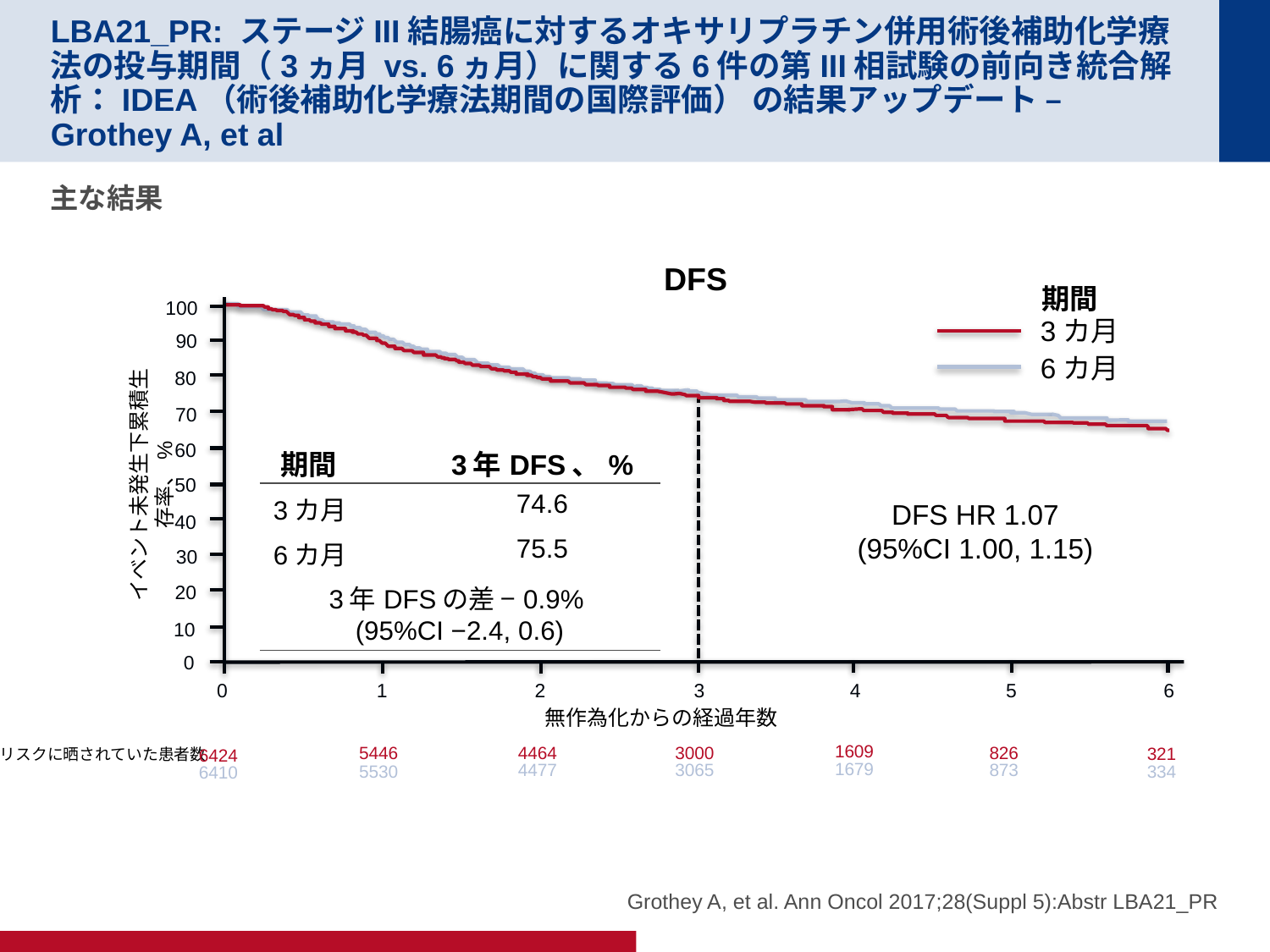

# LBA21_PR: ステージIII結腸癌に対するオキサリプラチン併用術後補助化学療法の投与期間（3ヵ月 vs. 6ヵ月）に関する6件の第III相試験の前向き統合解析：IDEA（術後補助化学療法期間の国際評価） の結果アップデート – Grothey A, et al
主な結果
DFS
期間
100

3カ月
90
6カ月
80
70
60
| 期間 | 3年DFS、% |
| --- | --- |
| 3カ月 | 74.6 |
| 6カ月 | 75.5 |
| 3年DFSの差 −0.9% (95%CI −2.4, 0.6) |  |
イベント未発生下累積生存率、%
50
DFS HR 1.07
(95%CI 1.00, 1.15)
40
30
20
10
0
0
1
2
3
4
5
6
無作為化からの経過年数
1609
4464
3000
5446
826
321
6424
リスクに晒されていた患者数
1679
4477
3065
873
5530
334
6410
Grothey A, et al. Ann Oncol 2017;28(Suppl 5):Abstr LBA21_PR